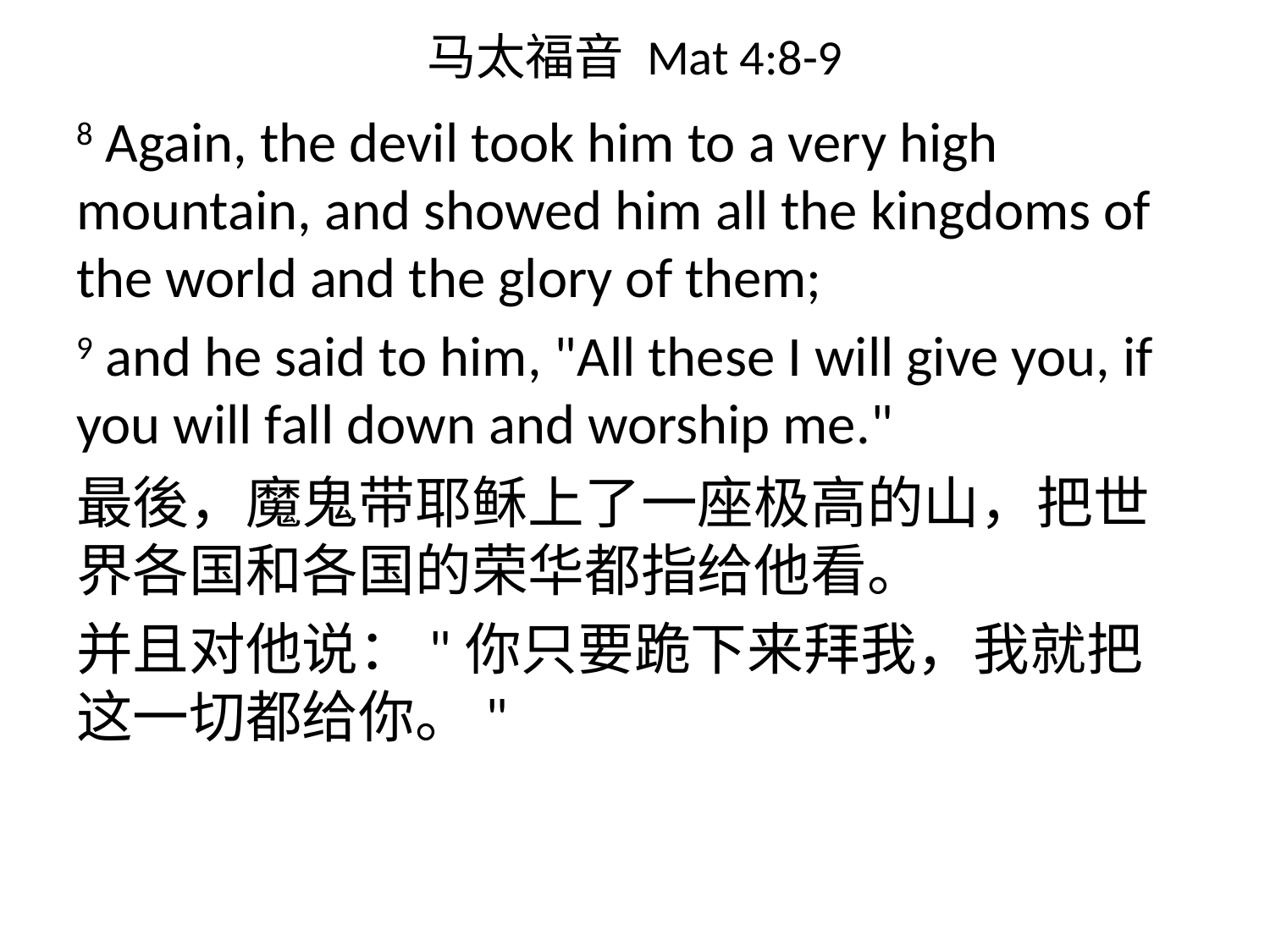

# 马太福音 Mat 4:8-9
8 Again, the devil took him to a very high mountain, and showed him all the kingdoms of the world and the glory of them;
9 and he said to him, "All these I will give you, if you will fall down and worship me."
最後，魔鬼带耶稣上了一座极高的山，把世界各国和各国的荣华都指给他看。
并且对他说："你只要跪下来拜我，我就把这一切都给你。"